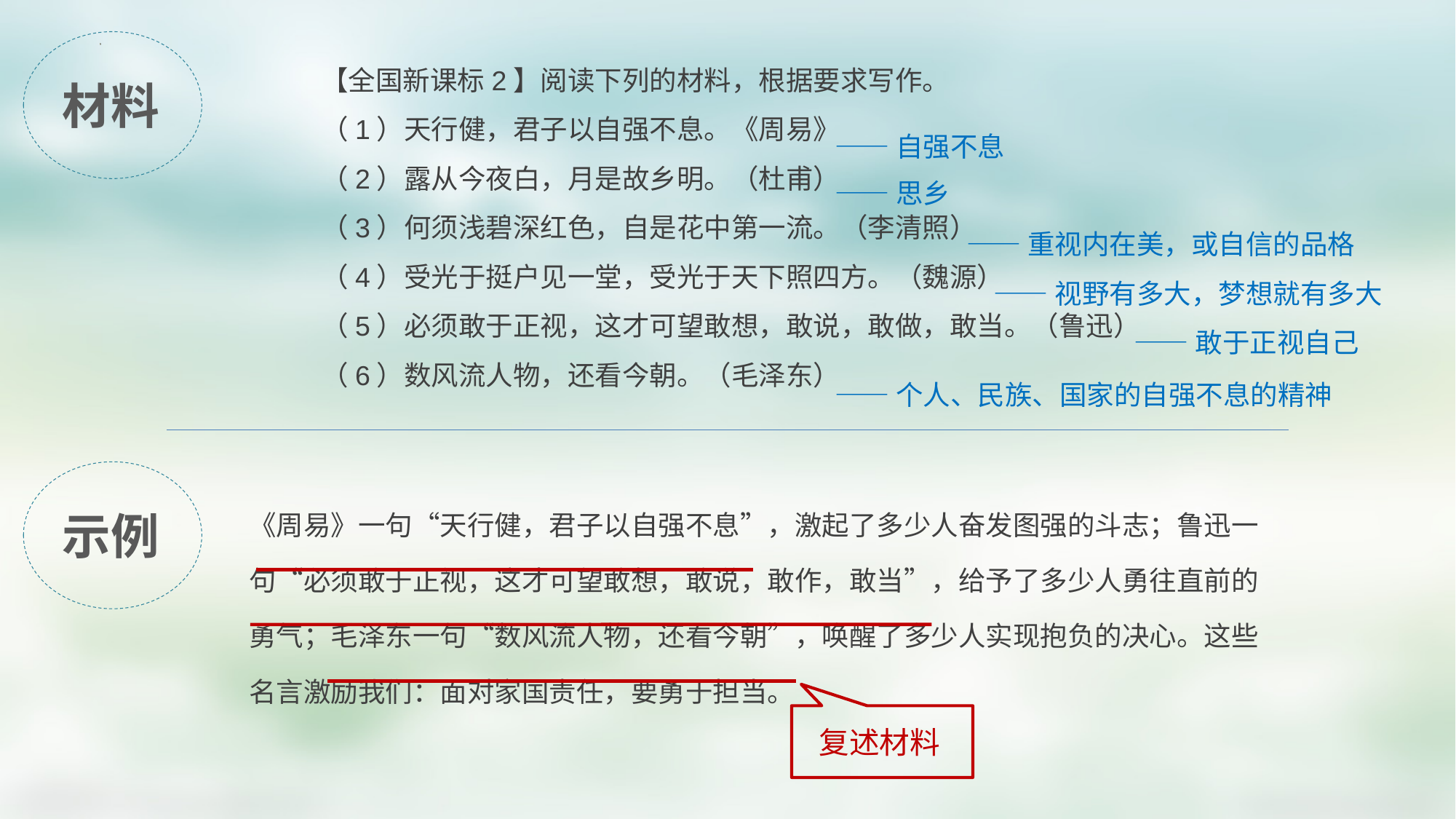

【全国新课标2】阅读下列的材料，根据要求写作。
      （1）天行健，君子以自强不息。《周易》
      （2）露从今夜白，月是故乡明。（杜甫）
      （3）何须浅碧深红色，自是花中第一流。（李清照）
      （4）受光于挺户见一堂，受光于天下照四方。（魏源）
      （5）必须敢于正视，这才可望敢想，敢说，敢做，敢当。（鲁迅）
      （6）数风流人物，还看今朝。（毛泽东）

材料
——自强不息
——思乡
——重视内在美，或自信的品格
——视野有多大，梦想就有多大
——敢于正视自己
——个人、民族、国家的自强不息的精神

《周易》一句“天行健，君子以自强不息”，激起了多少人奋发图强的斗志；鲁迅一句“必须敢于正视，这才可望敢想，敢说，敢作，敢当”，给予了多少人勇往直前的勇气；毛泽东一句“数风流人物，还看今朝”，唤醒了多少人实现抱负的决心。这些名言激励我们：面对家国责任，要勇于担当。

示例

复述材料